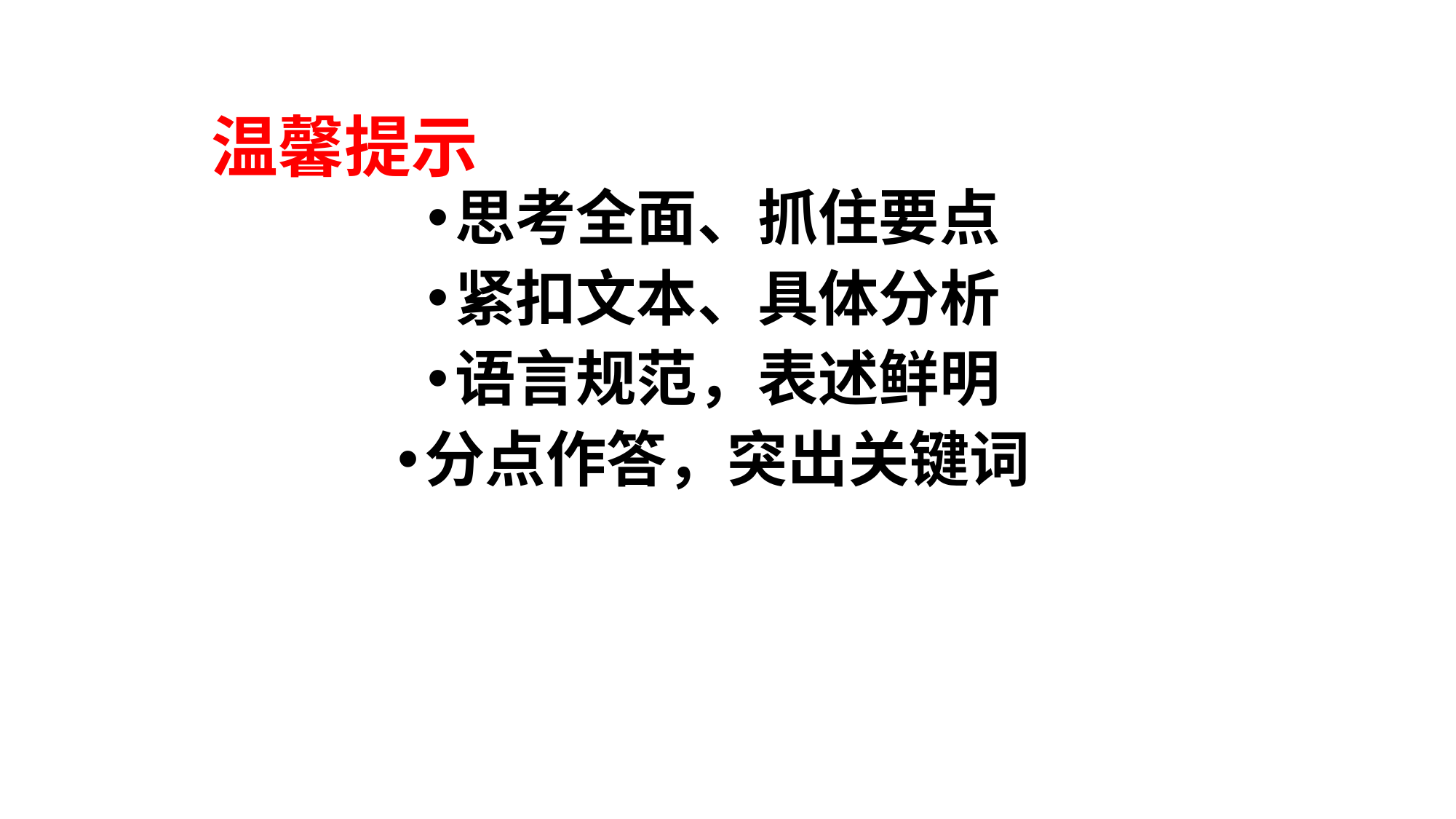

# 温馨提示
思考全面、抓住要点
紧扣文本、具体分析
语言规范，表述鲜明
分点作答，突出关键词